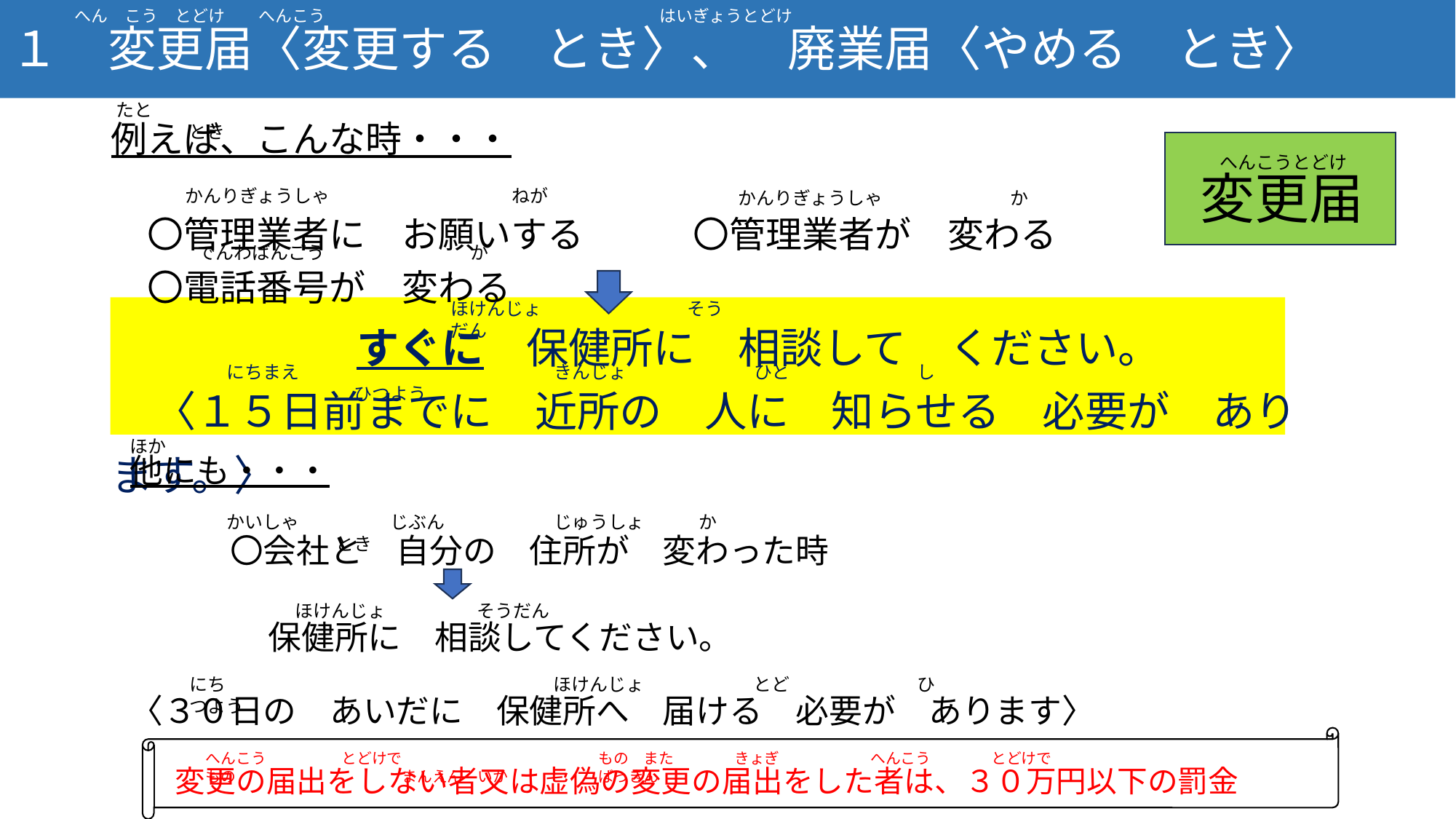

へん　こう　とどけ　　へんこう　　　　　　　　　　　　　　　　　　　　はいぎょうとどけ
１　変更届〈変更する　とき〉、　廃業届〈やめる　とき〉
たと　　　　　　　　　　　　　　　　　　とき
例えば、こんな時・・・

　〇管理業者に　お願いする　　　〇管理業者が　変わる
　〇電話番号が　変わる
　　　　　　　　　すぐに　保健所に　相談して　ください。
　〈１５日前までに　近所の　人に　知らせる　必要が　あります。〉

へんこうとどけ
変更届
かんりぎょうしゃ　　　　　　　　　　ねが
かんりぎょうしゃ　　　　　　　か
でんわばんごう　　　　　　　　か

ほけんじょ　　　　　　　　そうだん

にちまえ　　　　　　　　　　　　　　きんじょ　　　　　　　ひと　　　　　　　し　　　　　　　　　　　　　　ひつよう

他にも・・・

　　　〇会社と　自分の　住所が　変わった時

〈３０日の　あいだに　保健所へ　届ける　必要が　あります〉
ほか
かいしゃ　　　　　じぶん　　　　　　じゅうしょ　　　か　　　　　　　　　とき

ほけんじょ　　　　　そうだん
保健所に　相談してください。
にち　　　　　　　　　　　　　　　　　　ほけんじょ　　　　　　とど　　　　　　　ひつよう

へんこう　　　　　とどけで　　　　　　　　　　　　　もの　また　　　　きょぎ　　　　　　へんこう　　　　とどけで　　　　　　　　　　もの　　　　　　　　　　　まんえん　いか　　　　　　ばっきん
変更の届出をしない者又は虚偽の変更の届出をした者は、３０万円以下の罰金